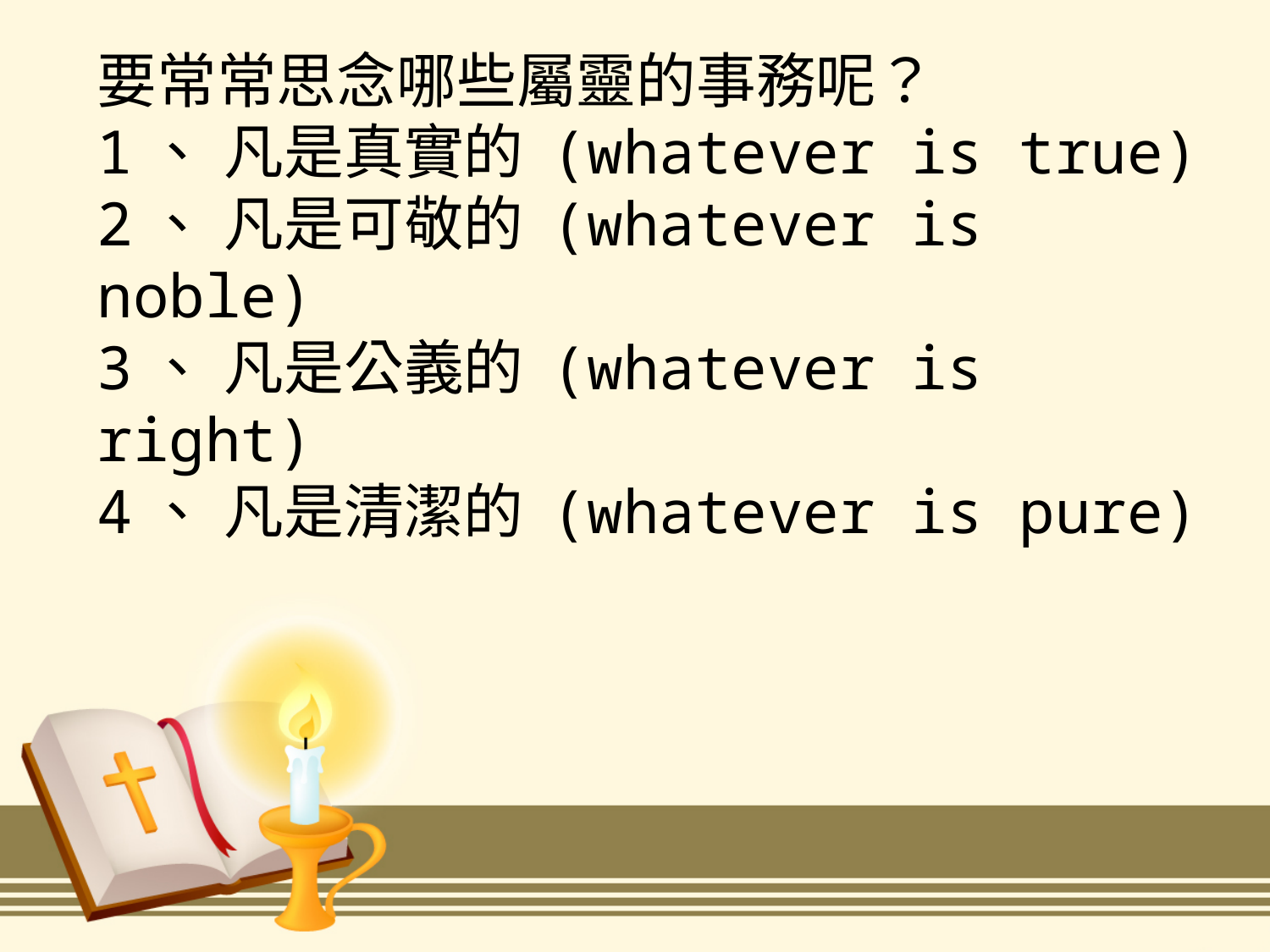

要常常思念哪些屬靈的事務呢？
1、	凡是真實的 (whatever is true)
2、	凡是可敬的 (whatever is noble)
3、	凡是公義的 (whatever is right)
4、	凡是清潔的 (whatever is pure)